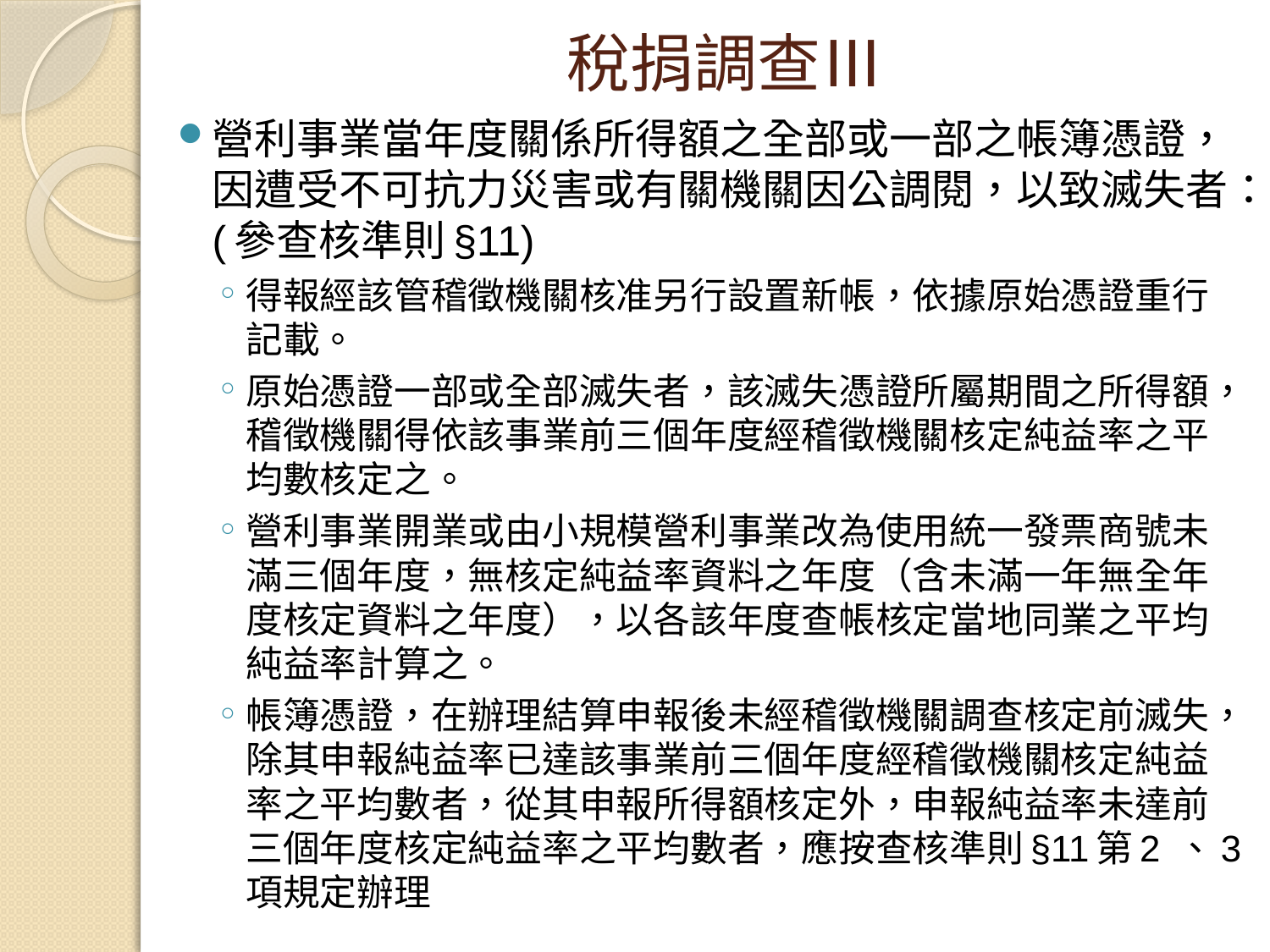

# 稅捐調查Ⅲ
營利事業當年度關係所得額之全部或一部之帳簿憑證，因遭受不可抗力災害或有關機關因公調閱，以致滅失者：(參查核準則§11)
得報經該管稽徵機關核准另行設置新帳，依據原始憑證重行記載。
原始憑證一部或全部滅失者，該滅失憑證所屬期間之所得額，稽徵機關得依該事業前三個年度經稽徵機關核定純益率之平均數核定之。
營利事業開業或由小規模營利事業改為使用統一發票商號未滿三個年度，無核定純益率資料之年度（含未滿一年無全年度核定資料之年度），以各該年度查帳核定當地同業之平均純益率計算之。
帳簿憑證，在辦理結算申報後未經稽徵機關調查核定前滅失，除其申報純益率已達該事業前三個年度經稽徵機關核定純益率之平均數者，從其申報所得額核定外，申報純益率未達前三個年度核定純益率之平均數者，應按查核準則§11第2 、3項規定辦理